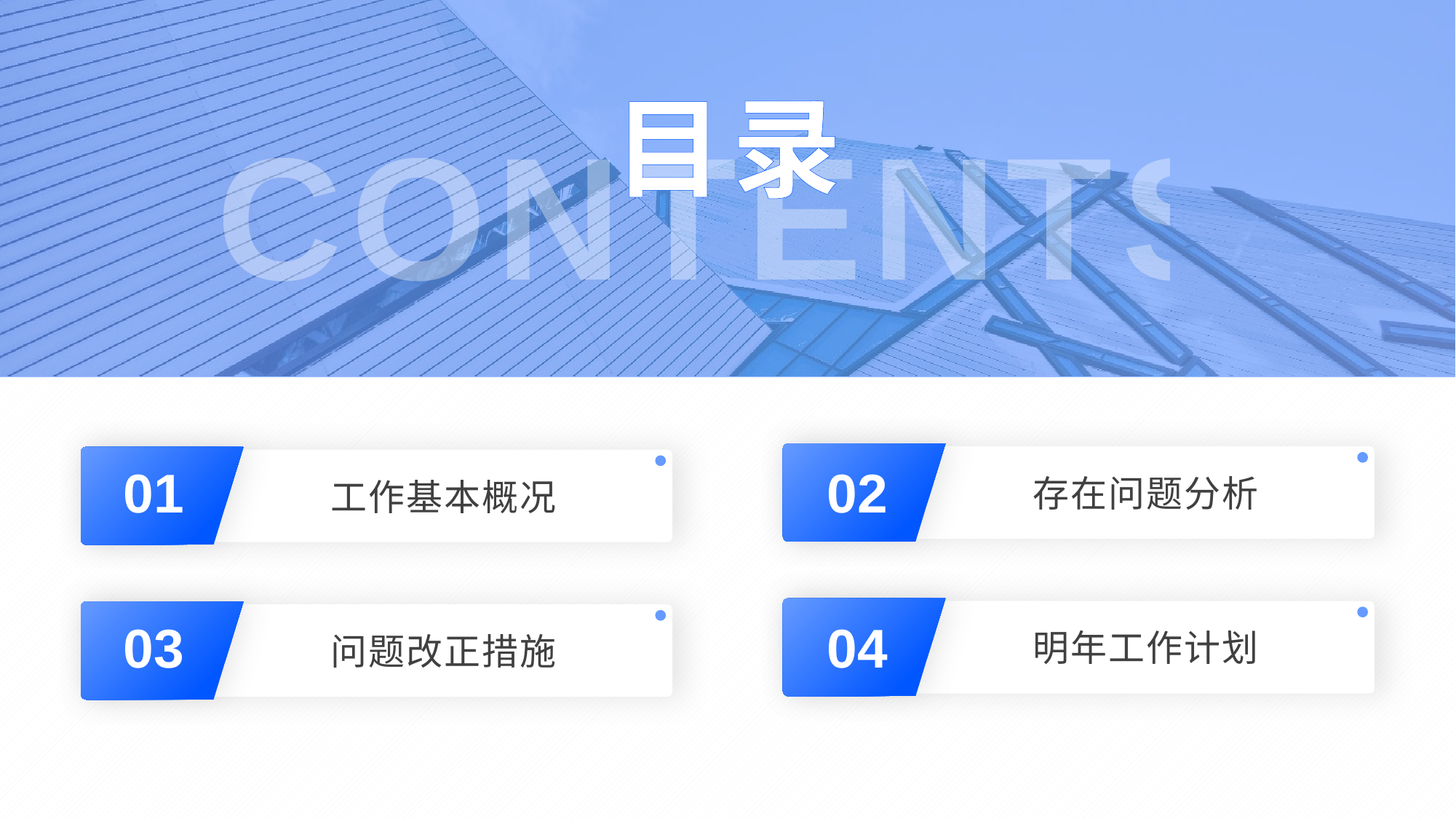

目录
CONTENTS

存在问题分析

工作基本概况

01
02

明年工作计划

问题改正措施

03
04